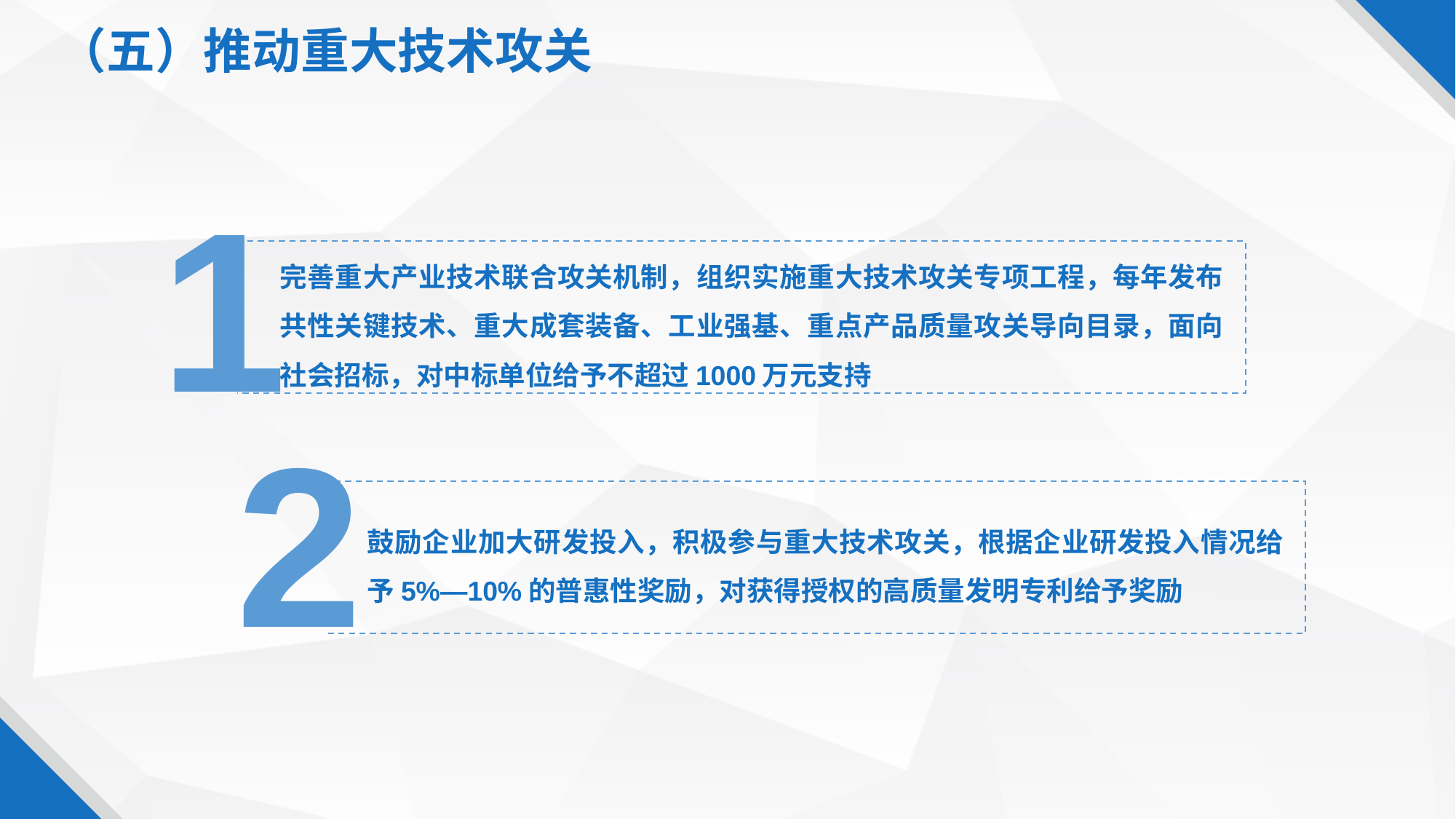

（五）推动重大技术攻关
1
完善重大产业技术联合攻关机制，组织实施重大技术攻关专项工程，每年发布共性关键技术、重大成套装备、工业强基、重点产品质量攻关导向目录，面向社会招标，对中标单位给予不超过1000万元支持
2
鼓励企业加大研发投入，积极参与重大技术攻关，根据企业研发投入情况给予5%—10%的普惠性奖励，对获得授权的高质量发明专利给予奖励